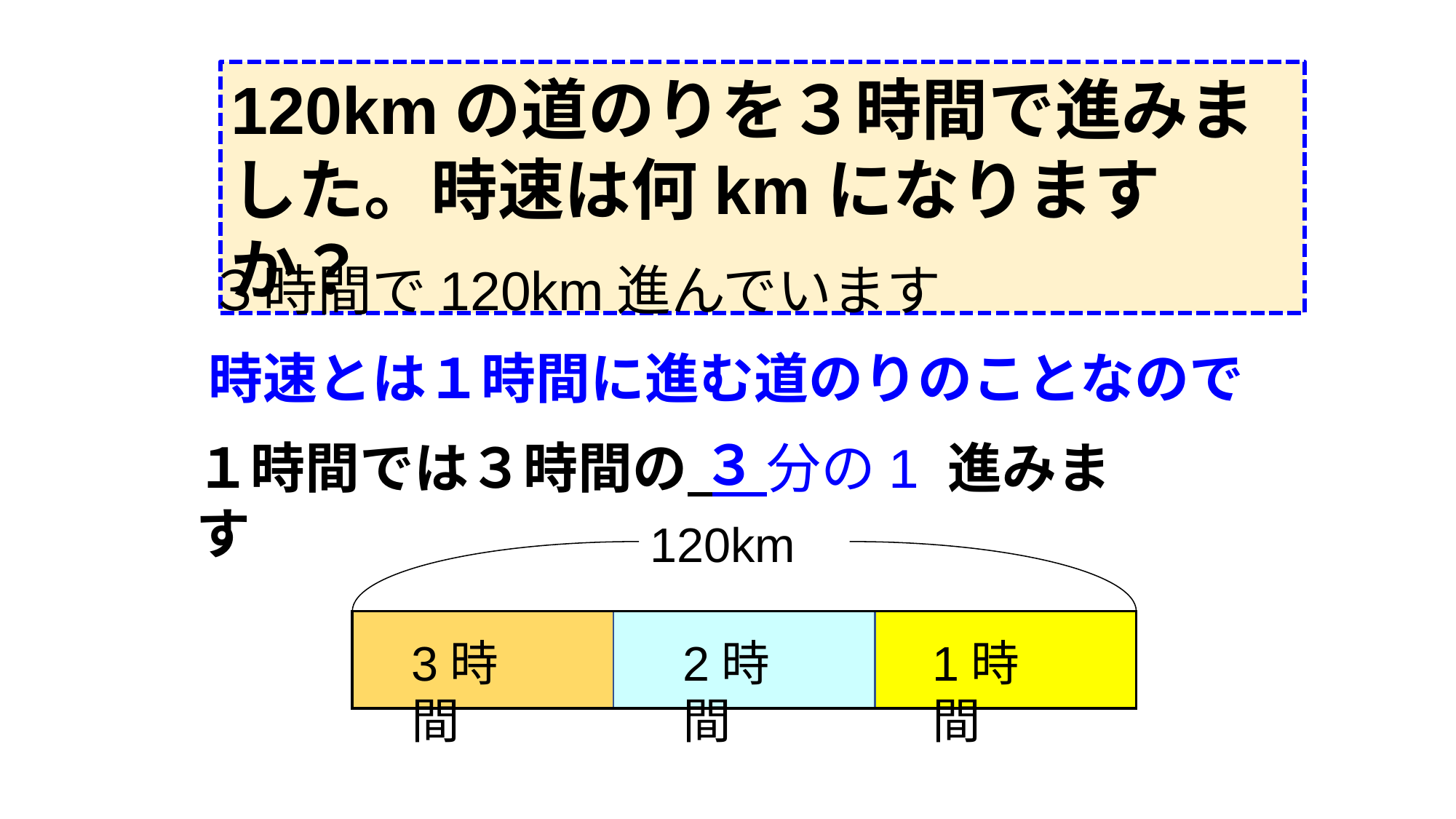

120kmの道のりを３時間で進みました。時速は何kmになりますか？
３時間で120km進んでいます
時速とは１時間に進む道のりのことなので
３
１時間では３時間の  　分の1 進みます
120km

3時間
2時間
1時間